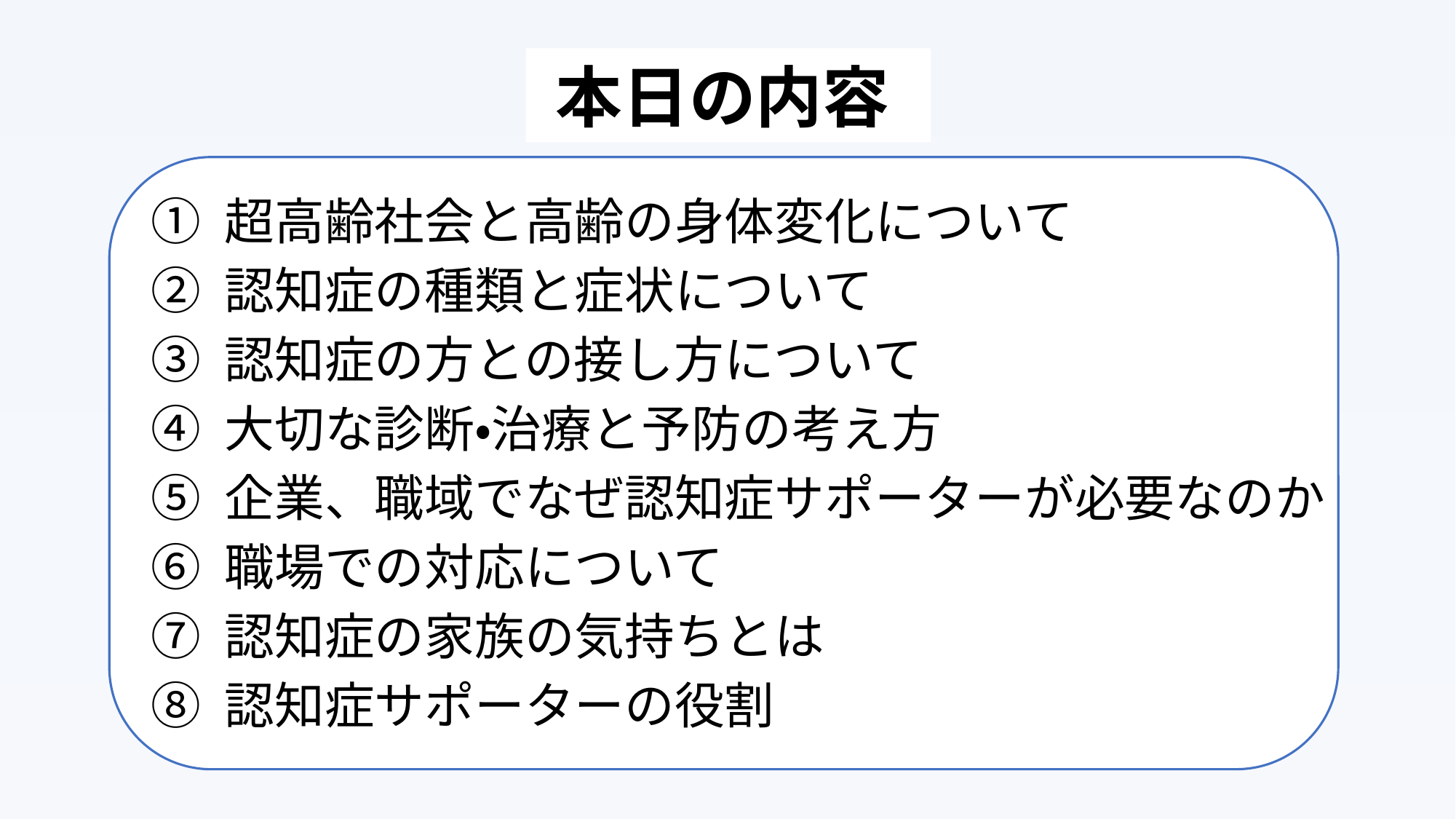

# 本日の内容

① 超高齢社会と高齢の身体変化について
② 認知症の種類と症状について
③ 認知症の方との接し方について
④ 大切な診断・治療と予防の考え方
⑤ 企業、職域でなぜ認知症サポーターが必要なのか
⑥ 職場での対応について
⑦ 認知症の家族の気持ちとは
⑧ 認知症サポーターの役割